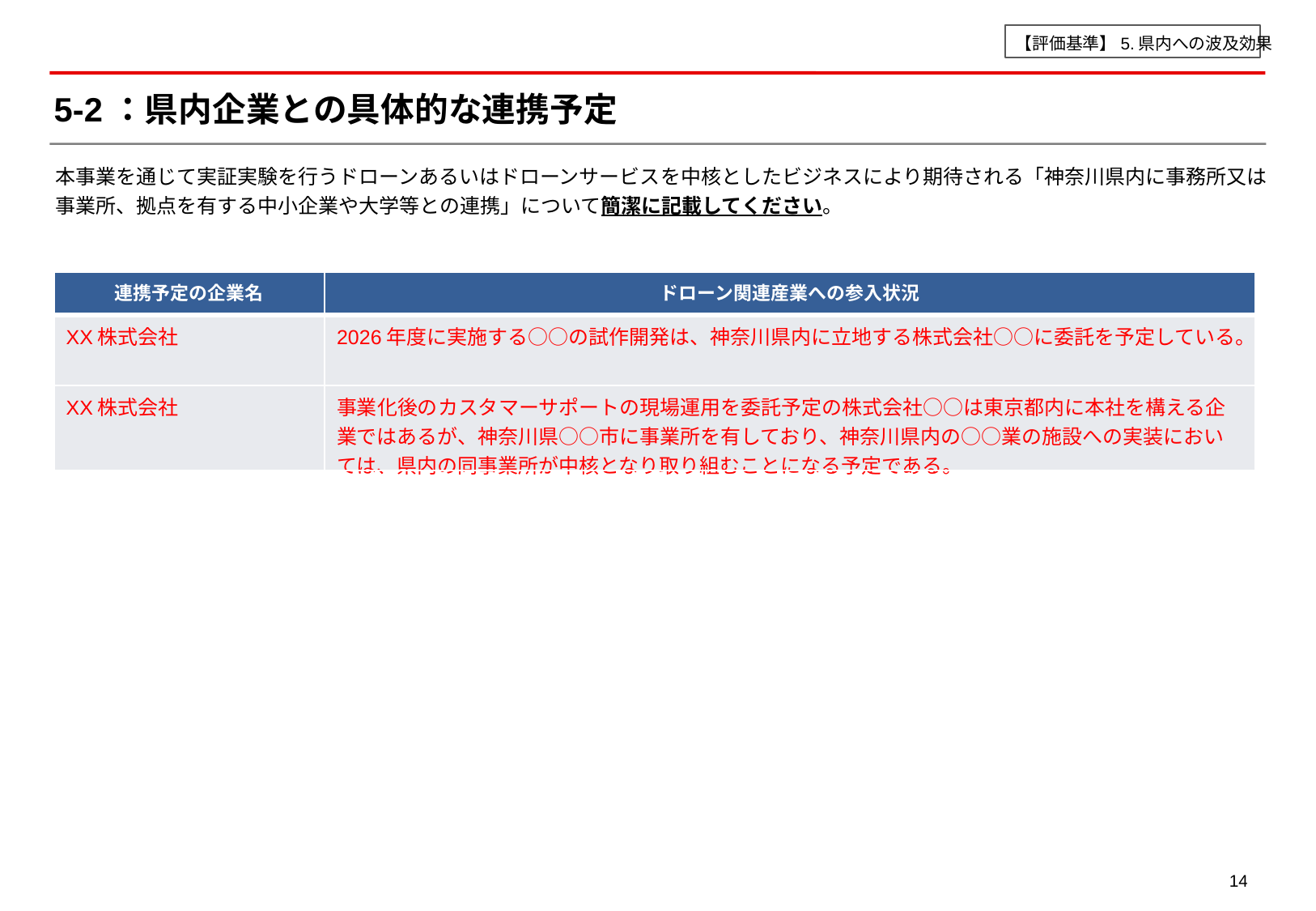

【評価基準】5.県内への波及効果
# 5-2：県内企業との具体的な連携予定
本事業を通じて実証実験を行うドローンあるいはドローンサービスを中核としたビジネスにより期待される「神奈川県内に事務所又は事業所、拠点を有する中小企業や大学等との連携」について簡潔に記載してください。
| 連携予定の企業名 | ドローン関連産業への参入状況 |
| --- | --- |
| XX株式会社 | 2026年度に実施する○○の試作開発は、神奈川県内に立地する株式会社○○に委託を予定している。 |
| XX株式会社 | 事業化後のカスタマーサポートの現場運用を委託予定の株式会社○○は東京都内に本社を構える企業ではあるが、神奈川県○○市に事業所を有しており、神奈川県内の○○業の施設への実装においては、県内の同事業所が中核となり取り組むことになる予定である。 |